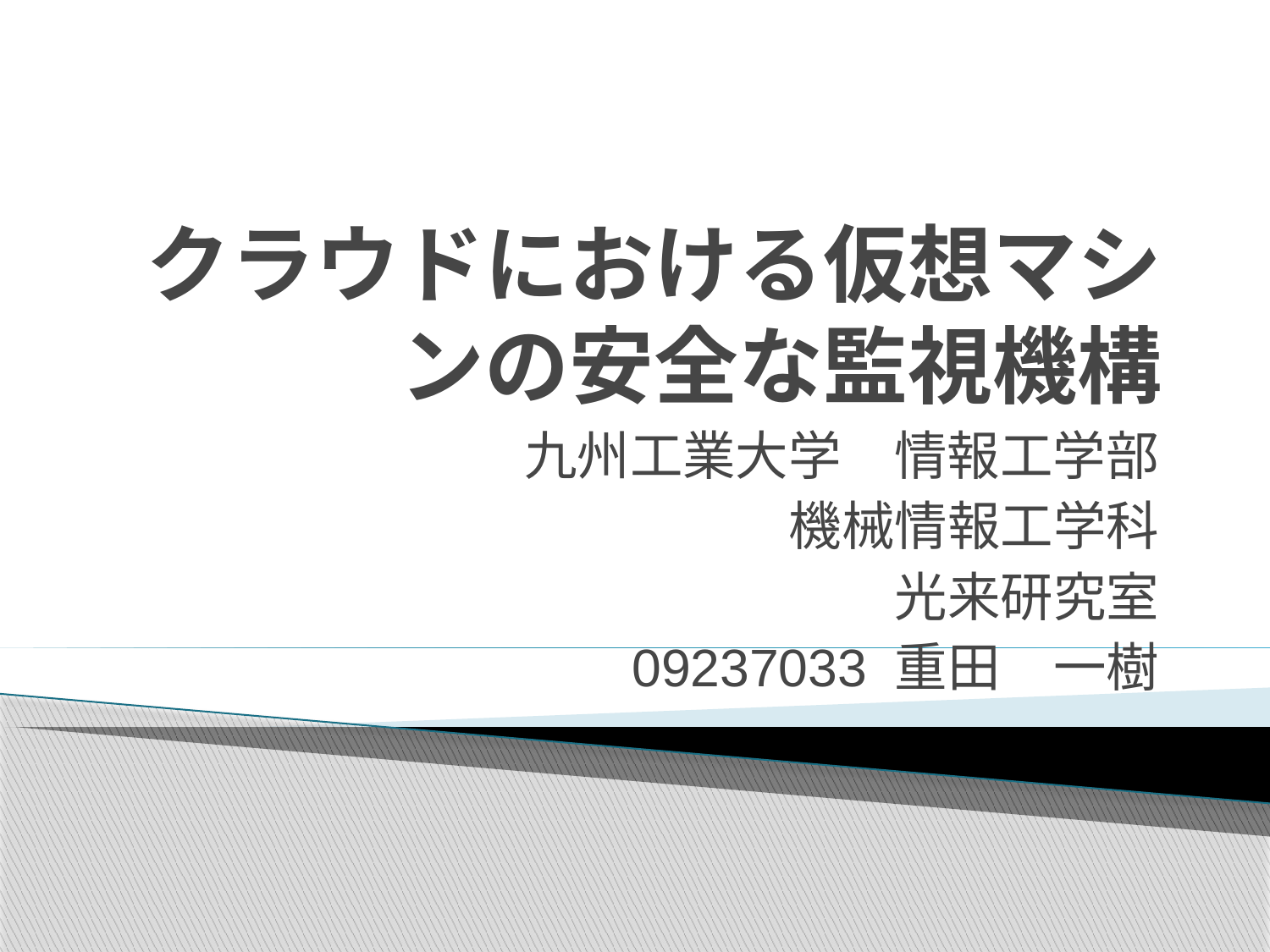

# クラウドにおける仮想マシンの安全な監視機構
九州工業大学　情報工学部
機械情報工学科
光来研究室
09237033 重田　一樹